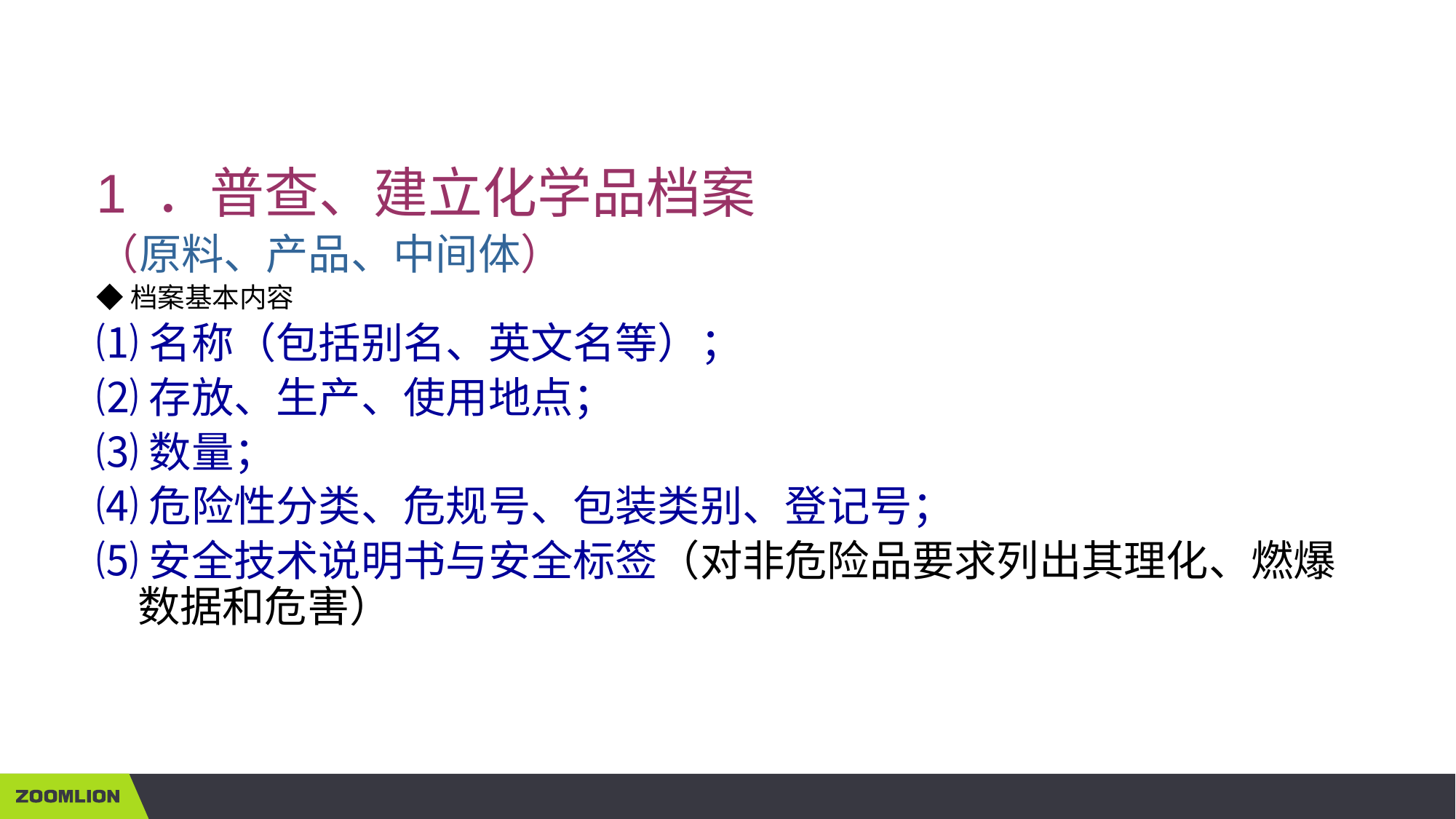

1 ．普查、建立化学品档案
（原料、产品、中间体）
◆档案基本内容
⑴名称（包括别名、英文名等）；
⑵存放、生产、使用地点；
⑶数量；
⑷危险性分类、危规号、包装类别、登记号；
⑸安全技术说明书与安全标签（对非危险品要求列出其理化、燃爆数据和危害）